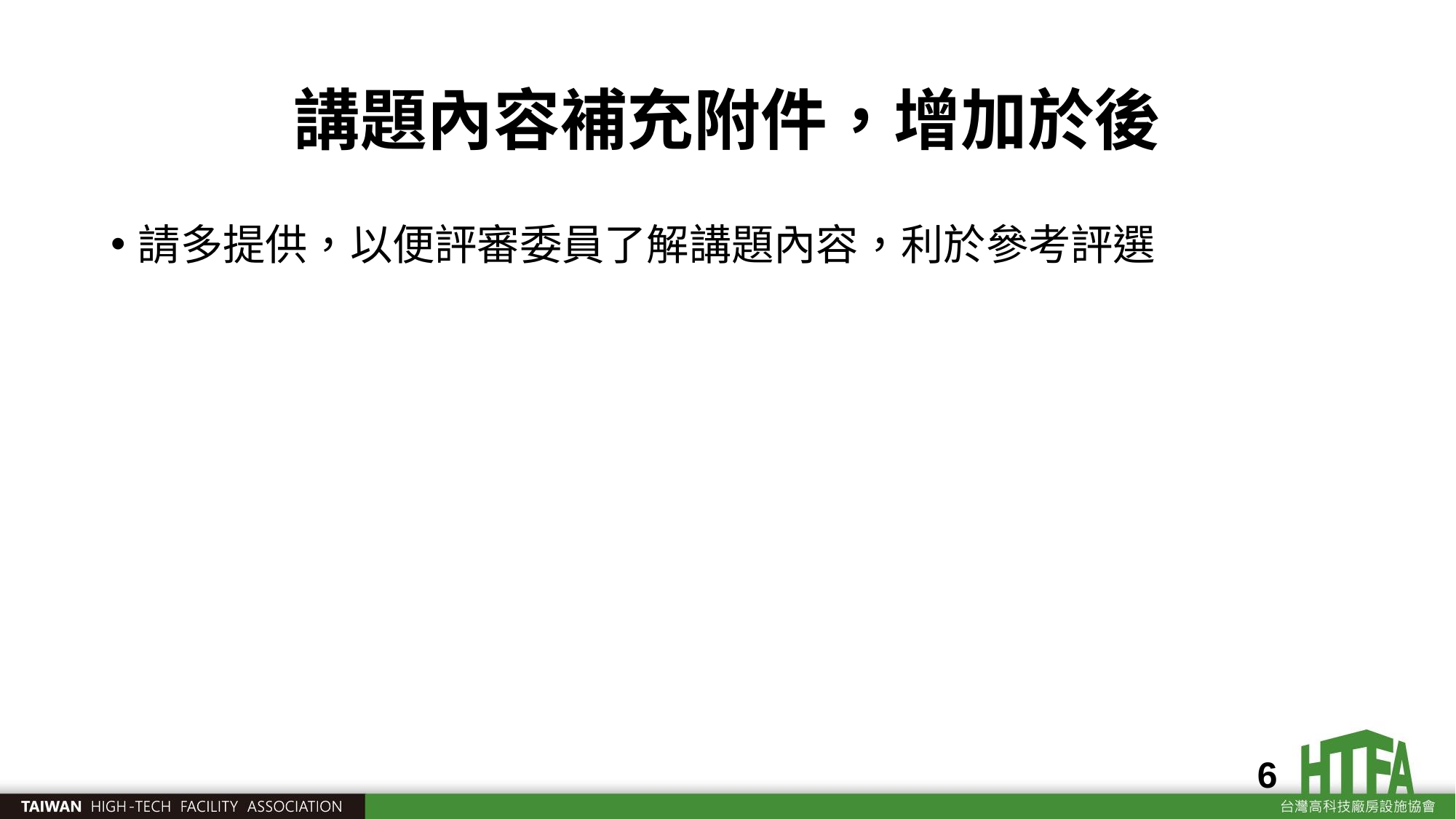

# 講題內容補充附件，增加於後
請多提供，以便評審委員了解講題內容，利於參考評選